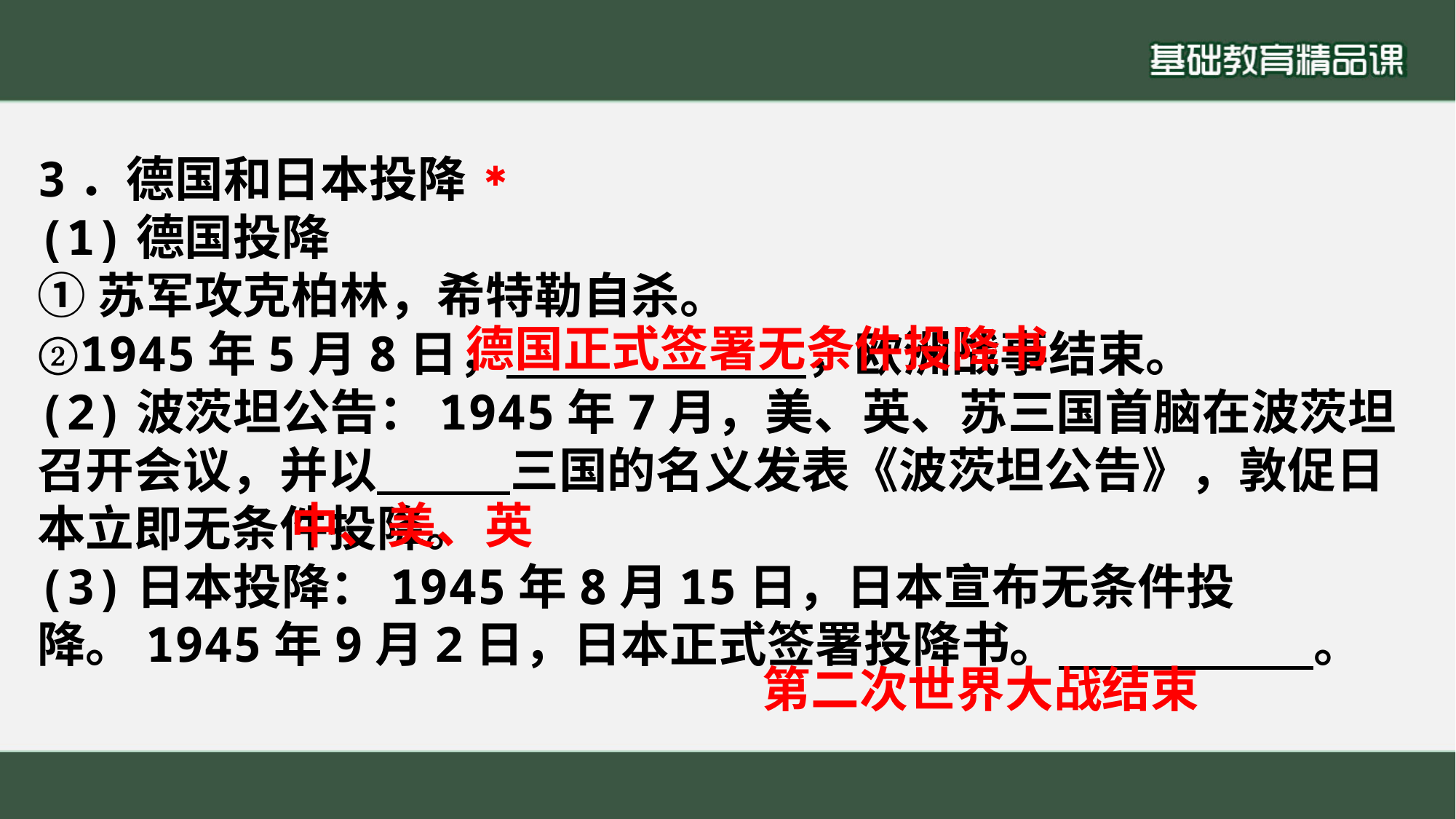

3．德国和日本投降(1)德国投降①苏军攻克柏林，希特勒自杀。②1945年5月8日，                           ，欧洲战事结束。(2)波茨坦公告：1945年7月，美、英、苏三国首脑在波茨坦召开会议，并以            三国的名义发表《波茨坦公告》，敦促日本立即无条件投降。(3)日本投降：1945年8月15日，日本宣布无条件投降。1945年9月2日，日本正式签署投降书。                       。
✱
德国正式签署无条件投降书
中、美、英
第二次世界大战结束